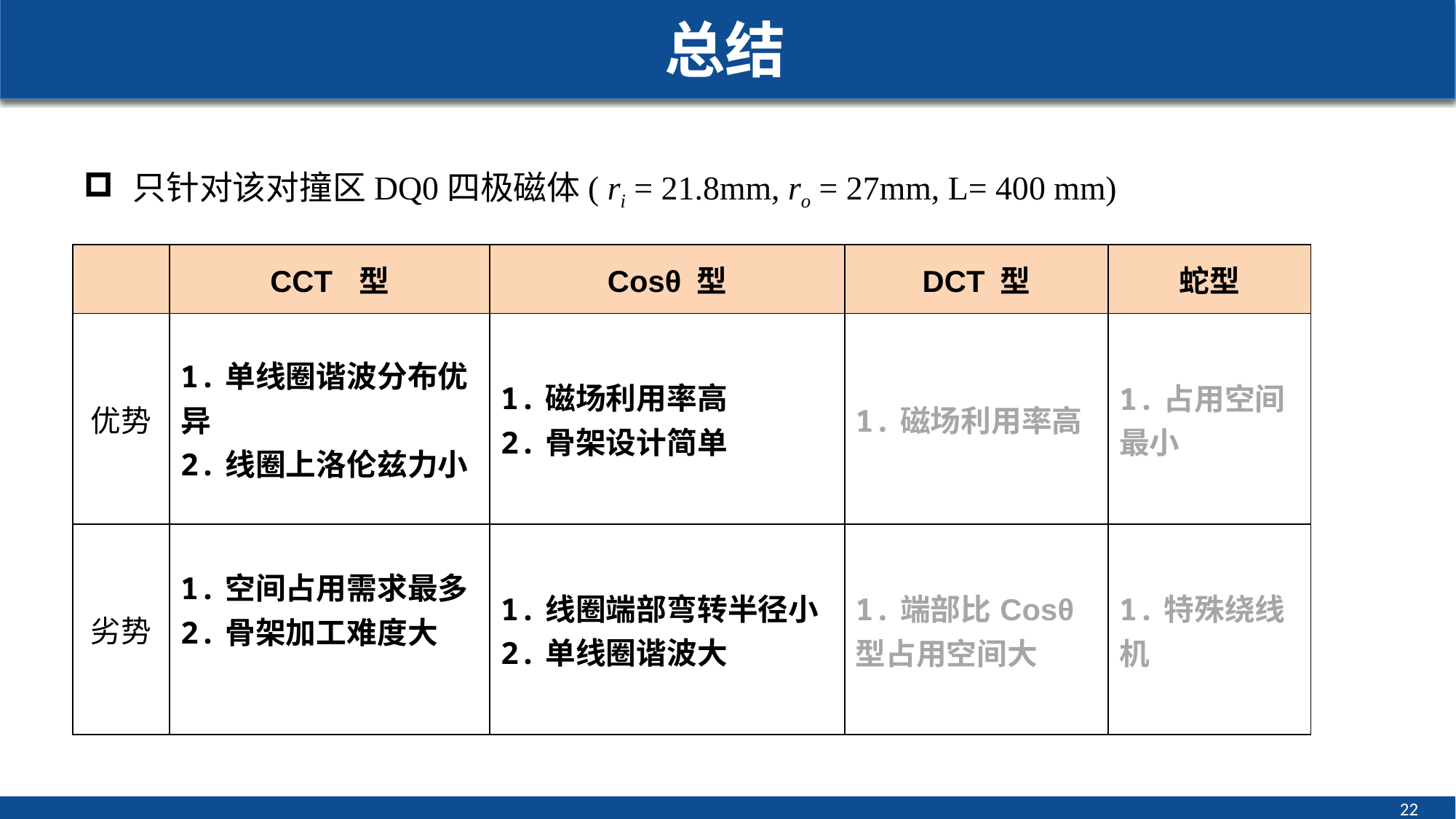

# 总结
 只针对该对撞区DQ0四极磁体( ri = 21.8mm, ro = 27mm, L= 400 mm)
|  | CCT 型 | Cosθ 型 | DCT 型 | 蛇型 |
| --- | --- | --- | --- | --- |
| 优势 | 1.单线圈谐波分布优异 2.线圈上洛伦兹力小 | 1.磁场利用率高 2.骨架设计简单 | 1.磁场利用率高 | 1.占用空间最小 |
| 劣势 | 1.空间占用需求最多 2.骨架加工难度大 | 1.线圈端部弯转半径小 2.单线圈谐波大 | 1.端部比Cosθ 型占用空间大 | 1.特殊绕线机 |